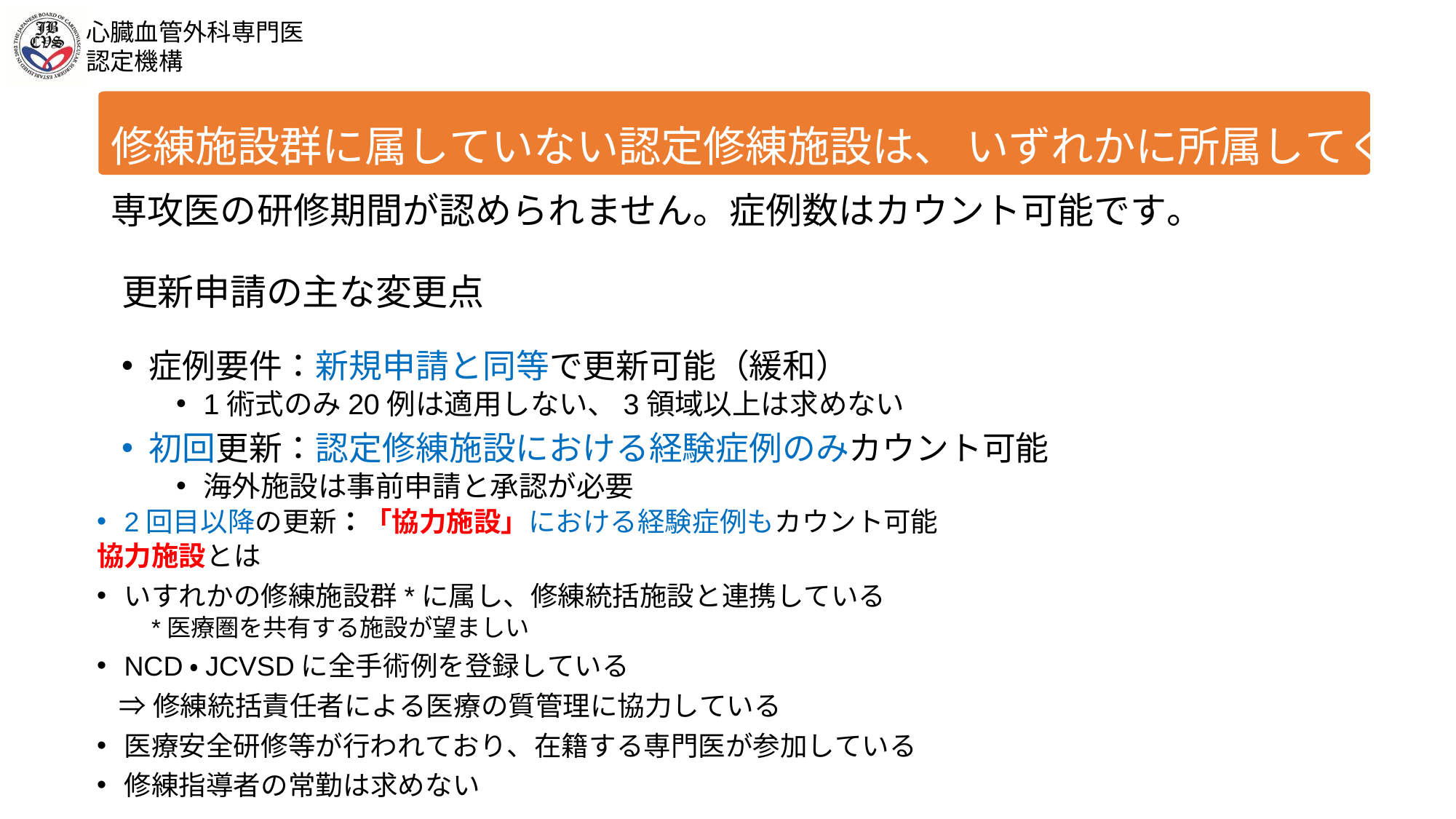

心臓血管外科専門医 認定機構
修練施設群に属していない認定修練施設は、 いずれかに所属してください‼

専攻医の研修期間が認められません。症例数はカウント可能です。
更新申請の主な変更点
症例要件：新規申請と同等で更新可能（緩和）
1術式のみ20例は適用しない、3領域以上は求めない
初回更新：認定修練施設における経験症例のみカウント可能
海外施設は事前申請と承認が必要
2回目以降の更新：「協力施設」における経験症例もカウント可能
協力施設とは
いすれかの修練施設群*に属し、修練統括施設と連携している
*医療圏を共有する施設が望ましい
NCD・JCVSDに全手術例を登録している
⇒修練統括責任者による医療の質管理に協力している
医療安全研修等が行われており、在籍する専門医が参加している
修練指導者の常勤は求めない